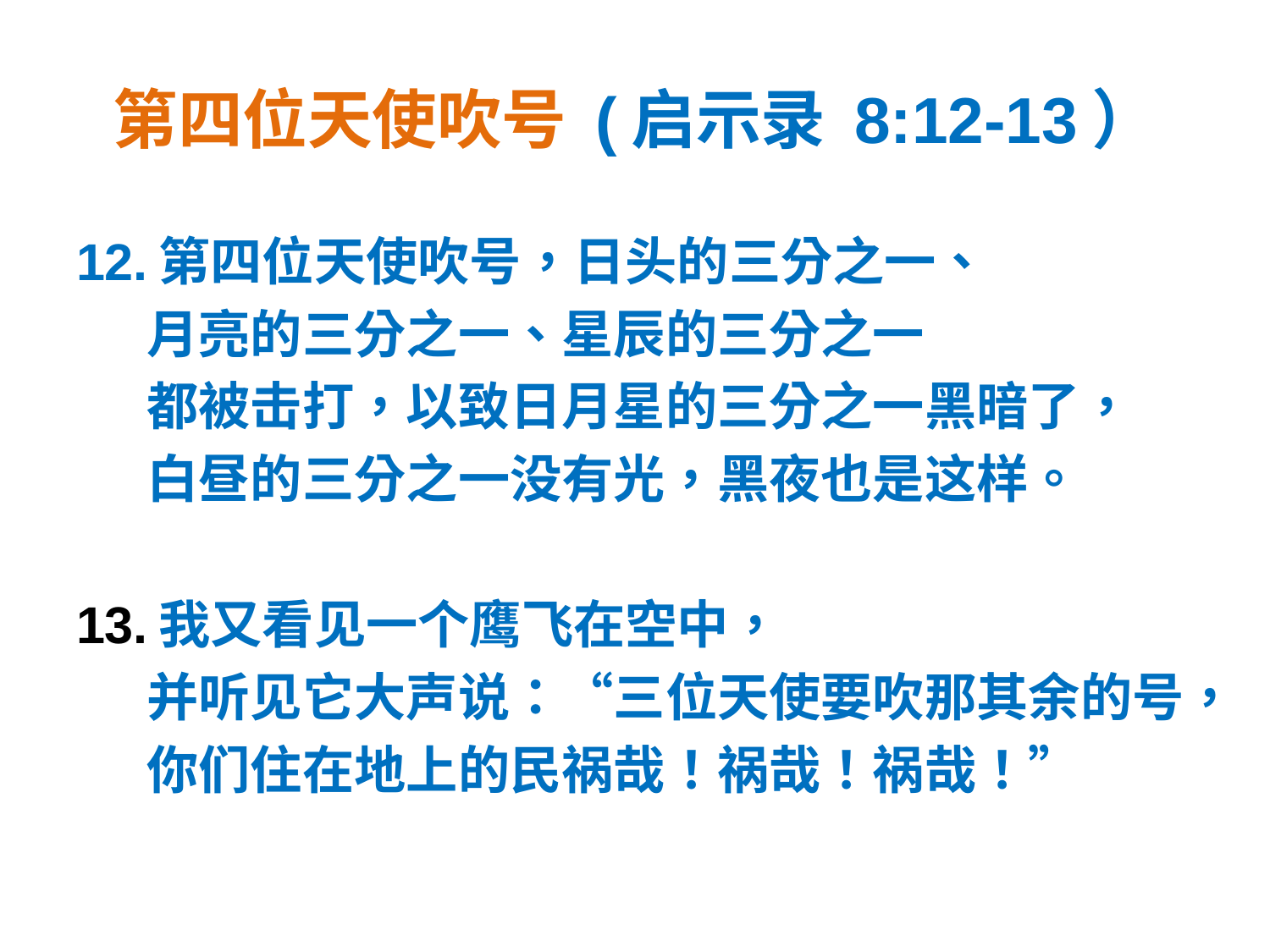

# 第四位天使吹号 (启示录 8:12-13）
12. 第四位天使吹号，日头的三分之一、
     月亮的三分之一、星辰的三分之一
     都被击打，以致日月星的三分之一黑暗了，
     白昼的三分之一没有光，黑夜也是这样。

13. 我又看见一个鹰飞在空中，
     并听见它大声说：“三位天使要吹那其余的号，
     你们住在地上的民祸哉！祸哉！祸哉！”